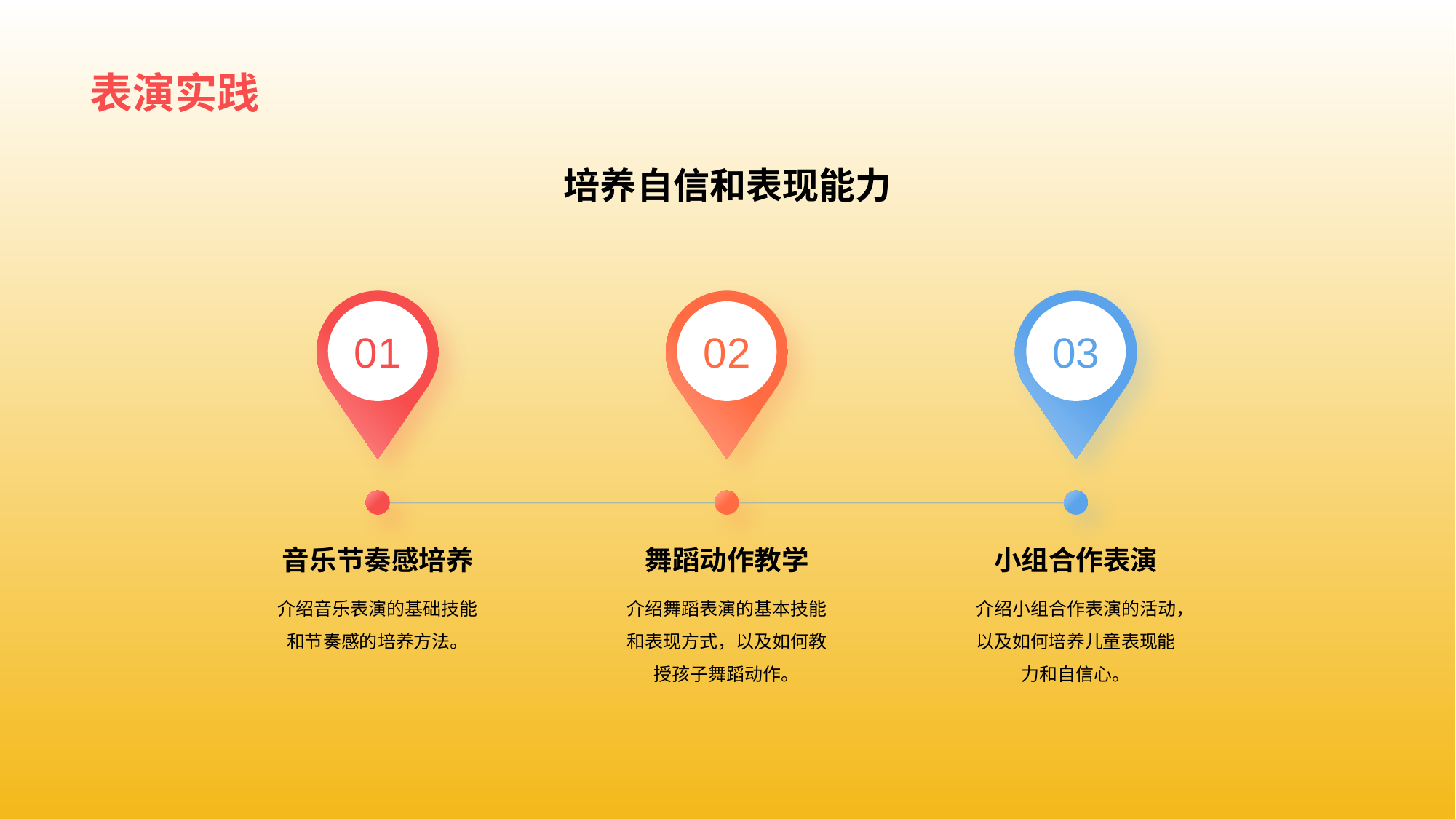

# 表 演实践
培养 自信和表现能力

0 1

音 乐节奏感培养
介绍音乐 表演的基础技能和节奏感的培养方法。

0 2

舞 蹈动作教学
介 绍舞蹈表演的基本技能和表现方式，以及如何教授孩子舞蹈动作。

0 3

小 组合作表演
介 绍小组合作表演的活动，以及如何培养儿童表现能力和自信心。